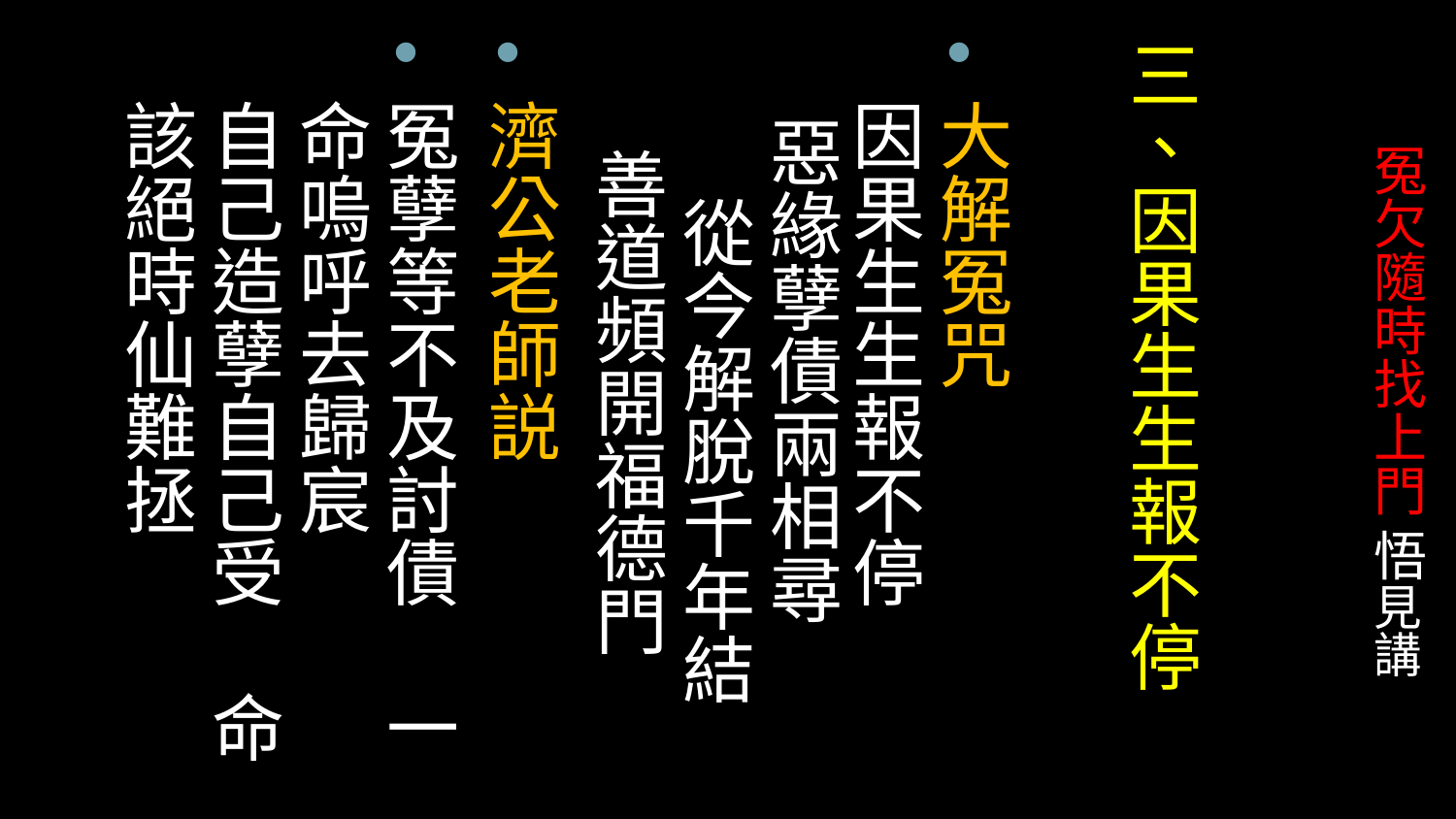

三、因果生生報不停
大解冤咒                       因果生生報不停            惡緣孽債兩相尋                從今解脫千年結        善道頻開福德門
濟公老師説
冤孽等不及討債     一命嗚呼去歸宸
自己造孽自己受     命該絕時仙難拯

# 冤欠隨時找上門 悟見講